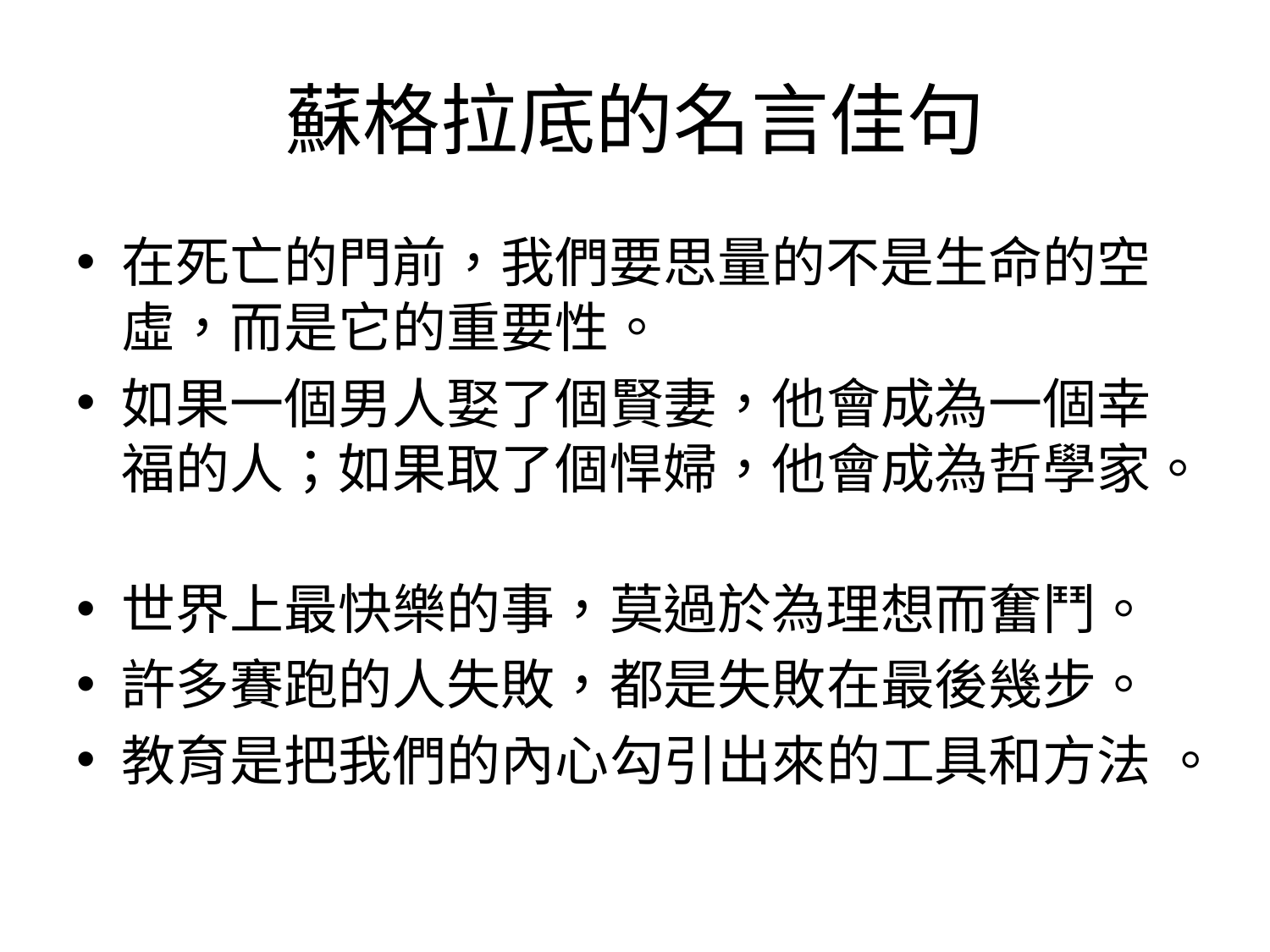

# 蘇格拉底的名言佳句
在死亡的門前，我們要思量的不是生命的空虛，而是它的重要性。
如果一個男人娶了個賢妻，他會成為一個幸福的人；如果取了個悍婦，他會成為哲學家。
世界上最快樂的事，莫過於為理想而奮鬥。
許多賽跑的人失敗，都是失敗在最後幾步。
教育是把我們的內心勾引出來的工具和方法 。